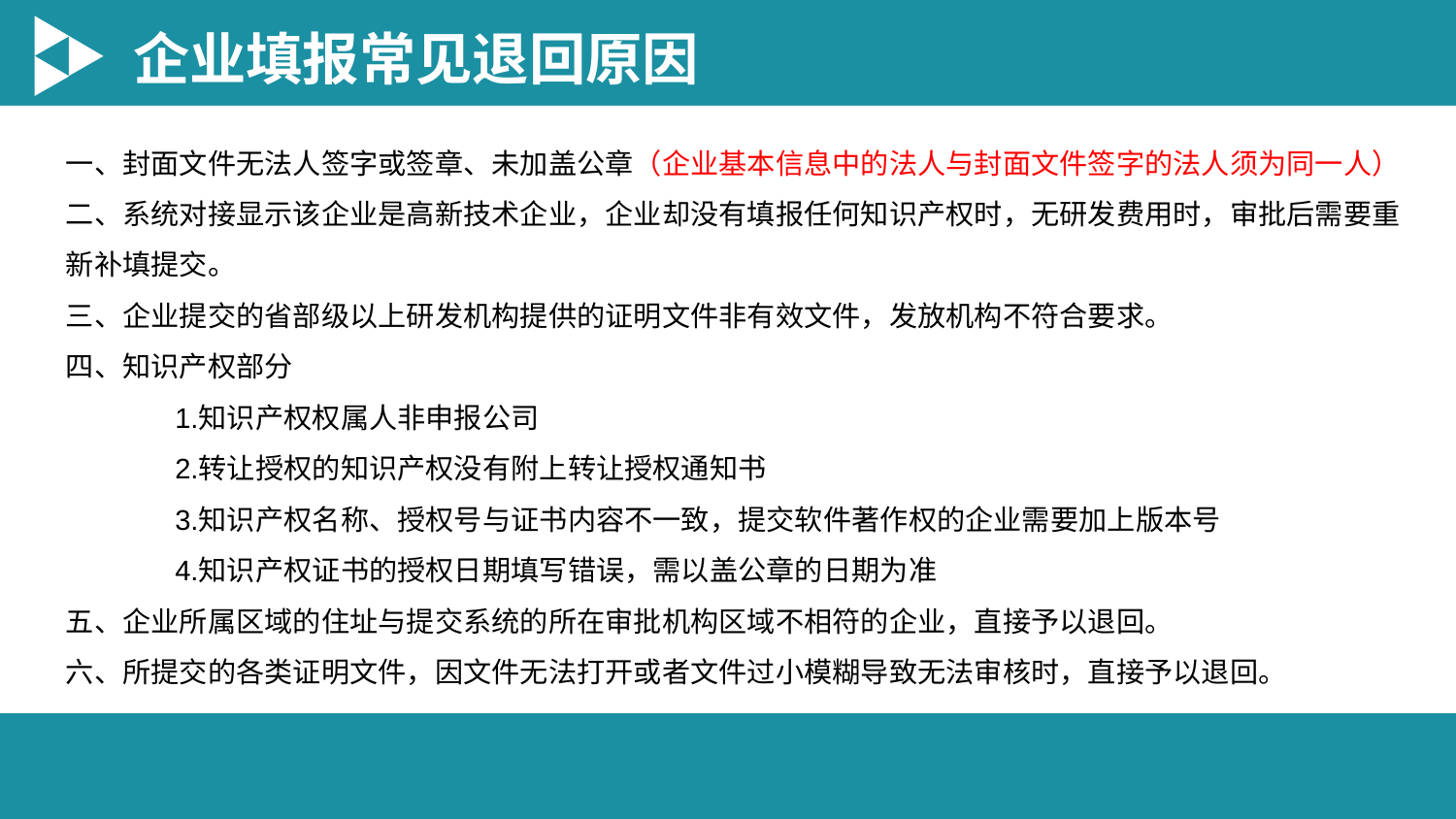

企业填报常见退回原因
一、封面文件无法人签字或签章、未加盖公章（企业基本信息中的法人与封面文件签字的法人须为同一人）
二、系统对接显示该企业是高新技术企业，企业却没有填报任何知识产权时，无研发费用时，审批后需要重新补填提交。
三、企业提交的省部级以上研发机构提供的证明文件非有效文件，发放机构不符合要求。
四、知识产权部分
知识产权权属人非申报公司
转让授权的知识产权没有附上转让授权通知书
知识产权名称、授权号与证书内容不一致，提交软件著作权的企业需要加上版本号
知识产权证书的授权日期填写错误，需以盖公章的日期为准
五、企业所属区域的住址与提交系统的所在审批机构区域不相符的企业，直接予以退回。
六、所提交的各类证明文件，因文件无法打开或者文件过小模糊导致无法审核时，直接予以退回。